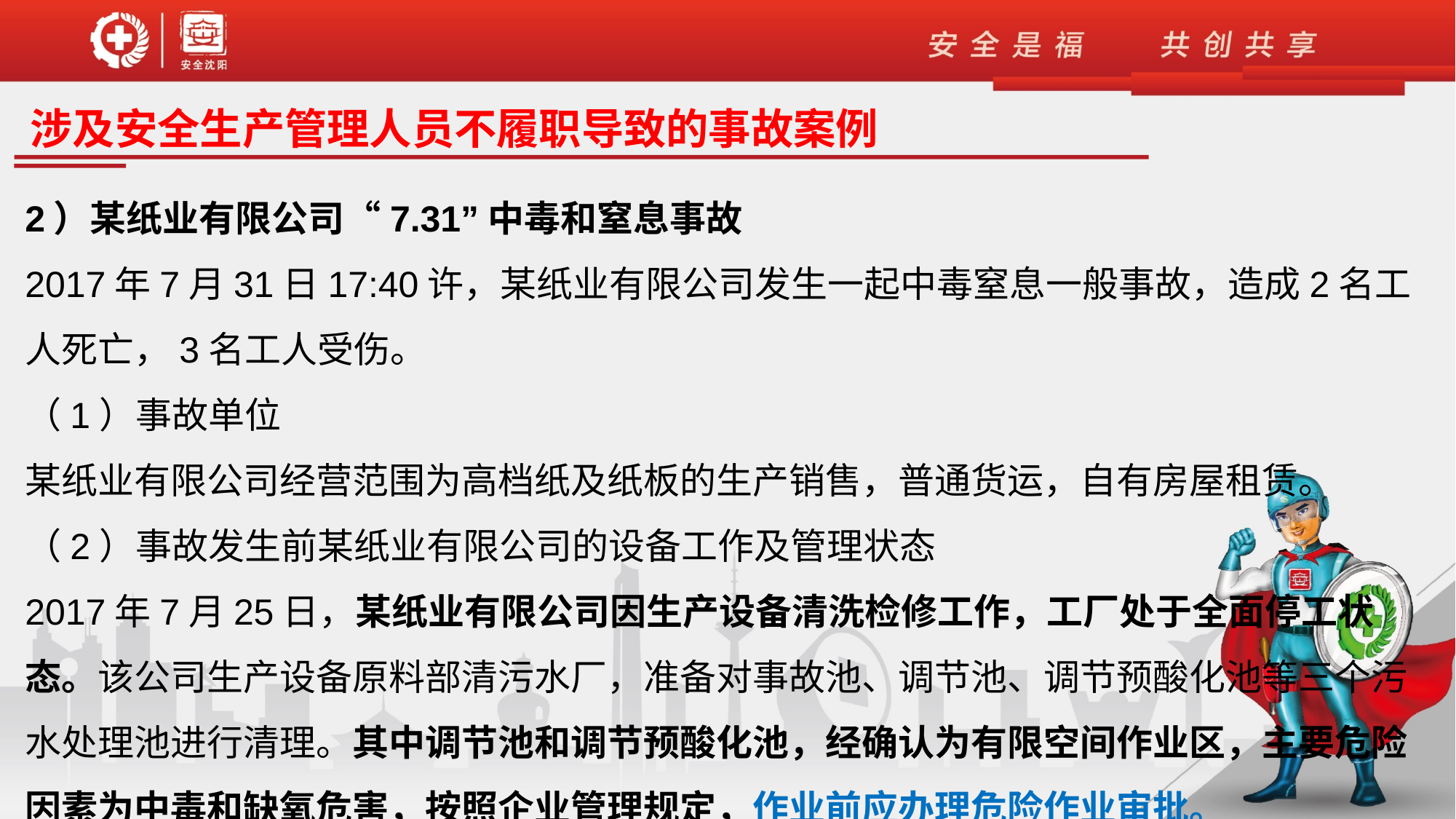

涉及安全生产管理人员不履职导致的事故案例

2）某纸业有限公司“7.31”中毒和窒息事故
2017年7月31日17:40许，某纸业有限公司发生一起中毒窒息一般事故，造成2名工人死亡，3名工人受伤。
（1）事故单位
某纸业有限公司经营范围为高档纸及纸板的生产销售，普通货运，自有房屋租赁。
（2）事故发生前某纸业有限公司的设备工作及管理状态
2017年7月25日，某纸业有限公司因生产设备清洗检修工作，工厂处于全面停工状态。该公司生产设备原料部清污水厂，准备对事故池、调节池、调节预酸化池等三个污水处理池进行清理。其中调节池和调节预酸化池，经确认为有限空间作业区，主要危险因素为中毒和缺氧危害，按照企业管理规定，作业前应办理危险作业审批。